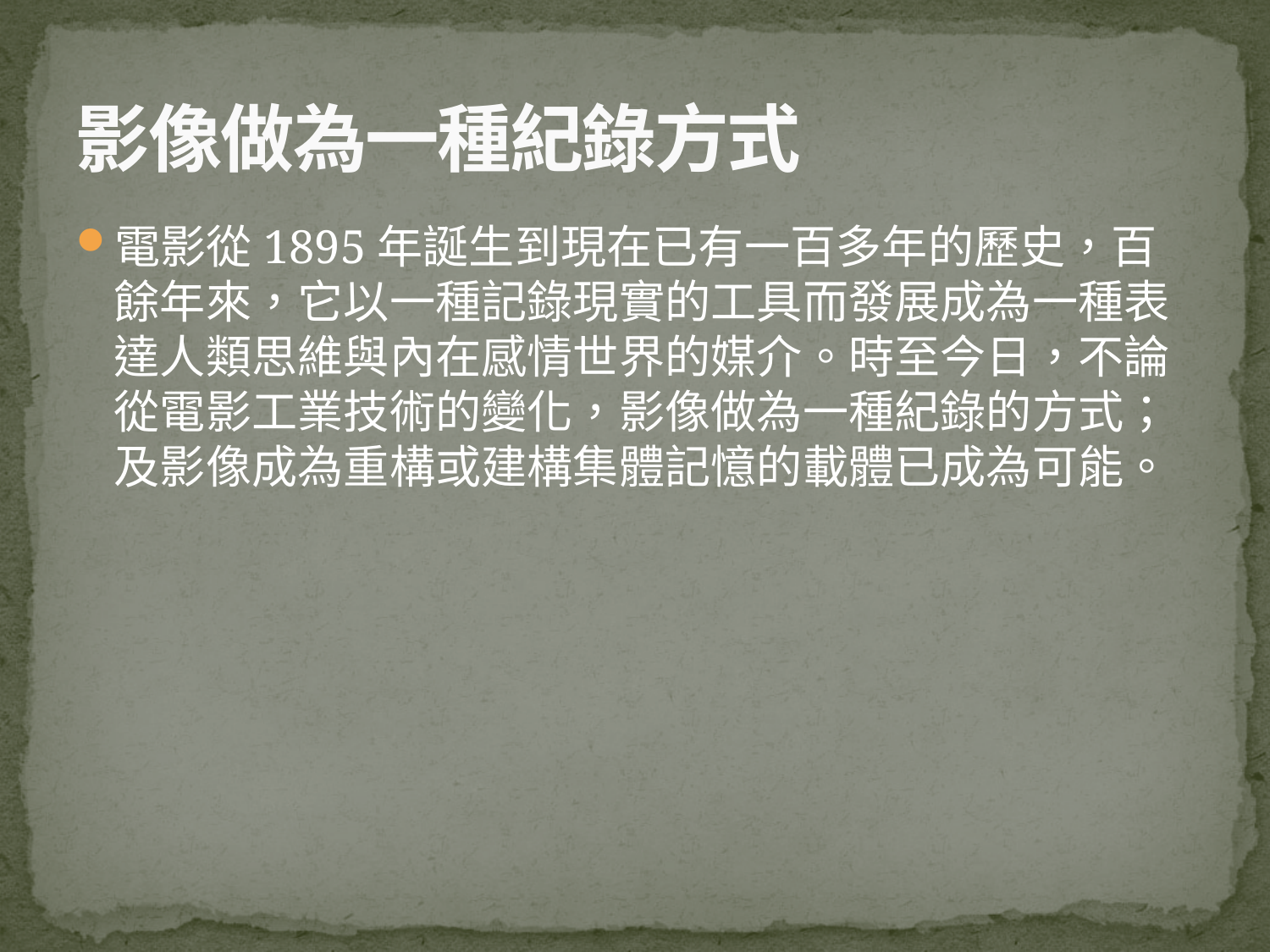

# 影像做為一種紀錄方式
電影從1895年誕生到現在已有一百多年的歷史，百餘年來，它以一種記錄現實的工具而發展成為一種表達人類思維與內在感情世界的媒介。時至今日，不論從電影工業技術的變化，影像做為一種紀錄的方式；及影像成為重構或建構集體記憶的載體已成為可能。